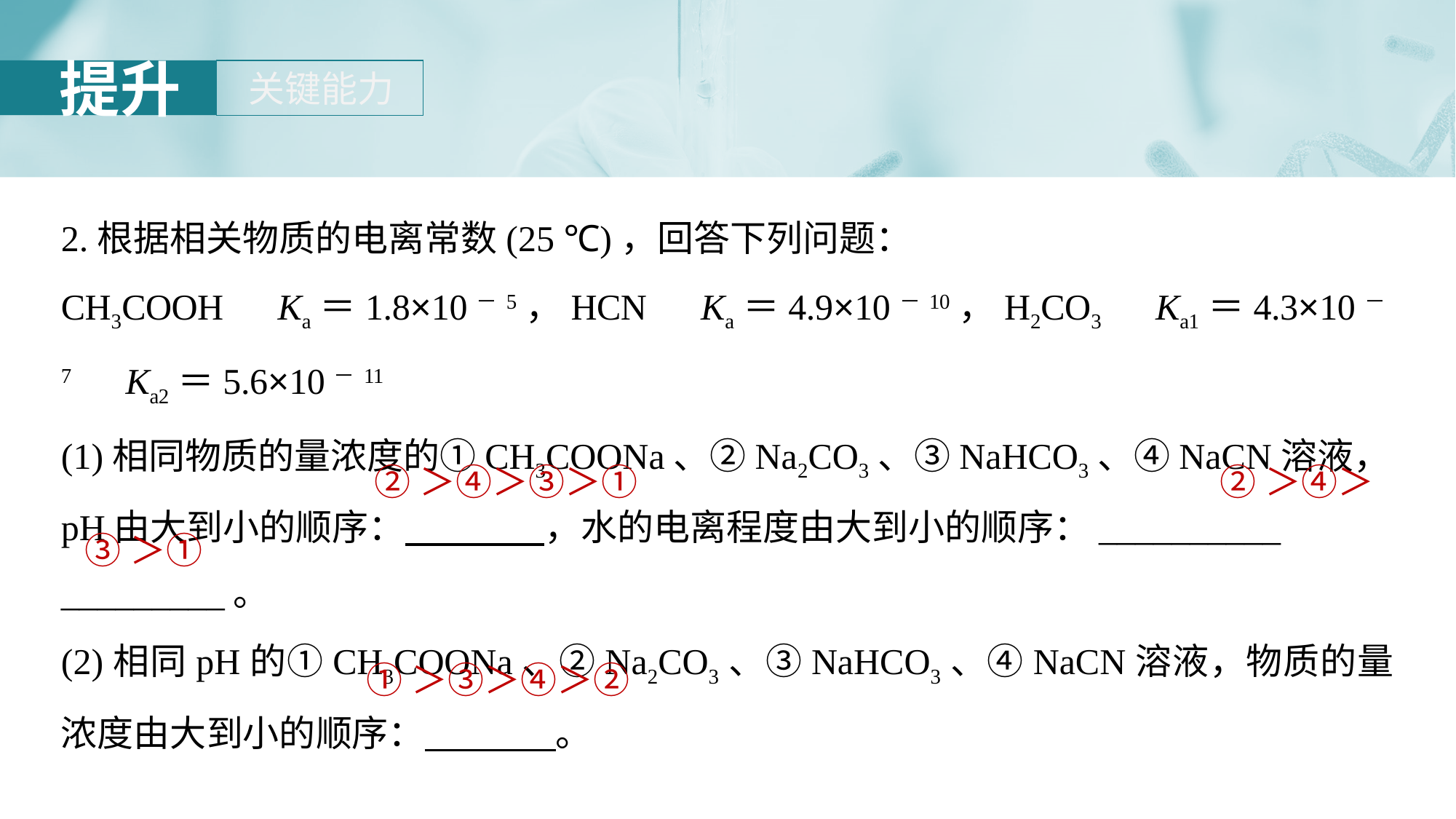

2.根据相关物质的电离常数(25 ℃)，回答下列问题：
CH3COOH　Ka＝1.8×10－5，HCN　Ka＝4.9×10－10，H2CO3　Ka1＝4.3×10－7　Ka2＝5.6×10－11
(1)相同物质的量浓度的①CH3COONa、②Na2CO3、③NaHCO3、④NaCN溶液，pH由大到小的顺序：                 ，水的电离程度由大到小的顺序：__________
_________。
(2)相同pH的①CH3COONa、②Na2CO3、③NaHCO3、④NaCN溶液，物质的量浓度由大到小的顺序：                。
②＞④＞③＞①
②＞④＞
③＞①
①＞③＞④＞②